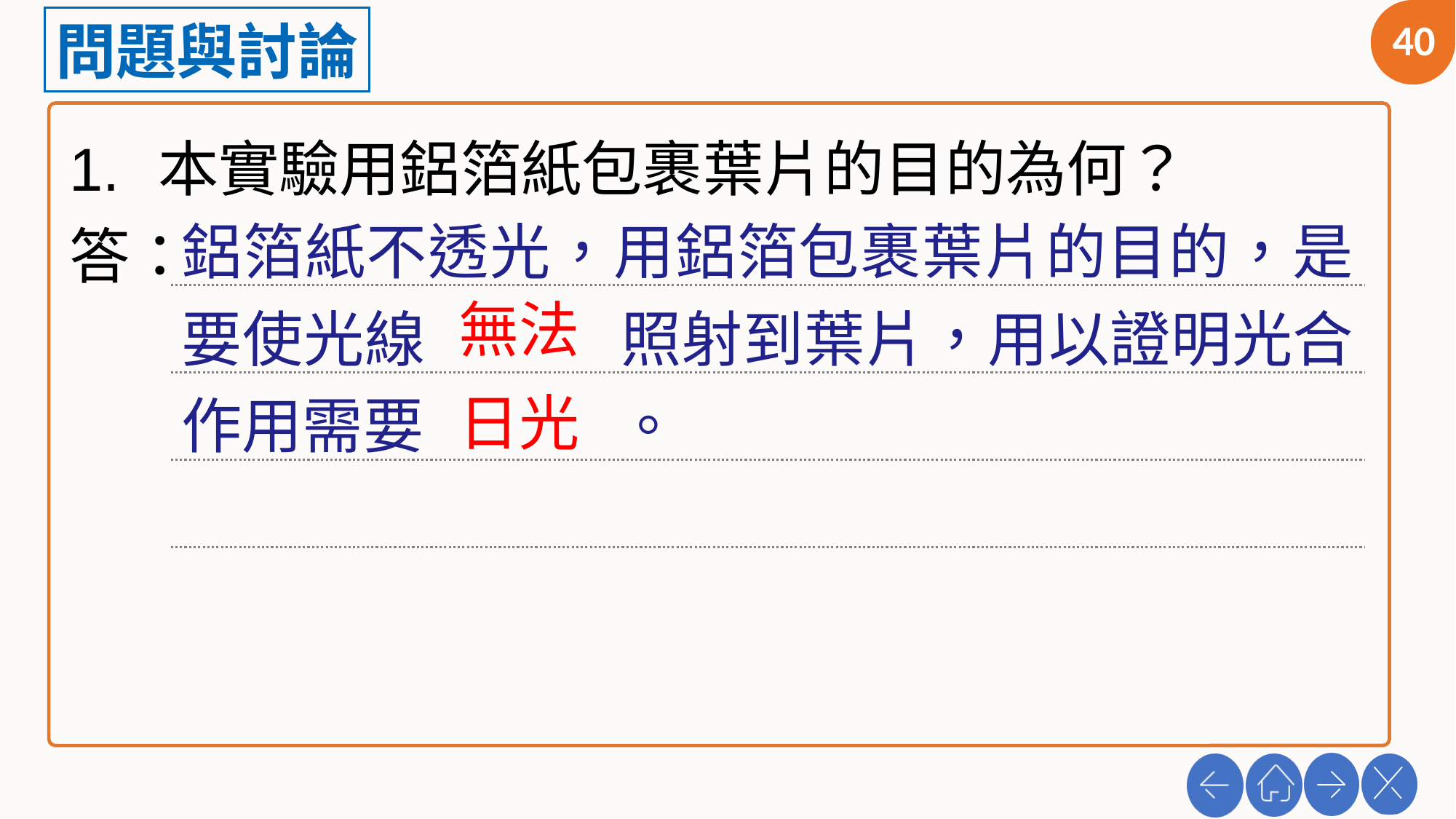

40
本實驗用鋁箔紙包裹葉片的目的為何？
答：
鋁箔紙不透光，用鋁箔包裹葉片的目的，是要使光線		照射到葉片，用以證明光合作用需要		。
無法
日光